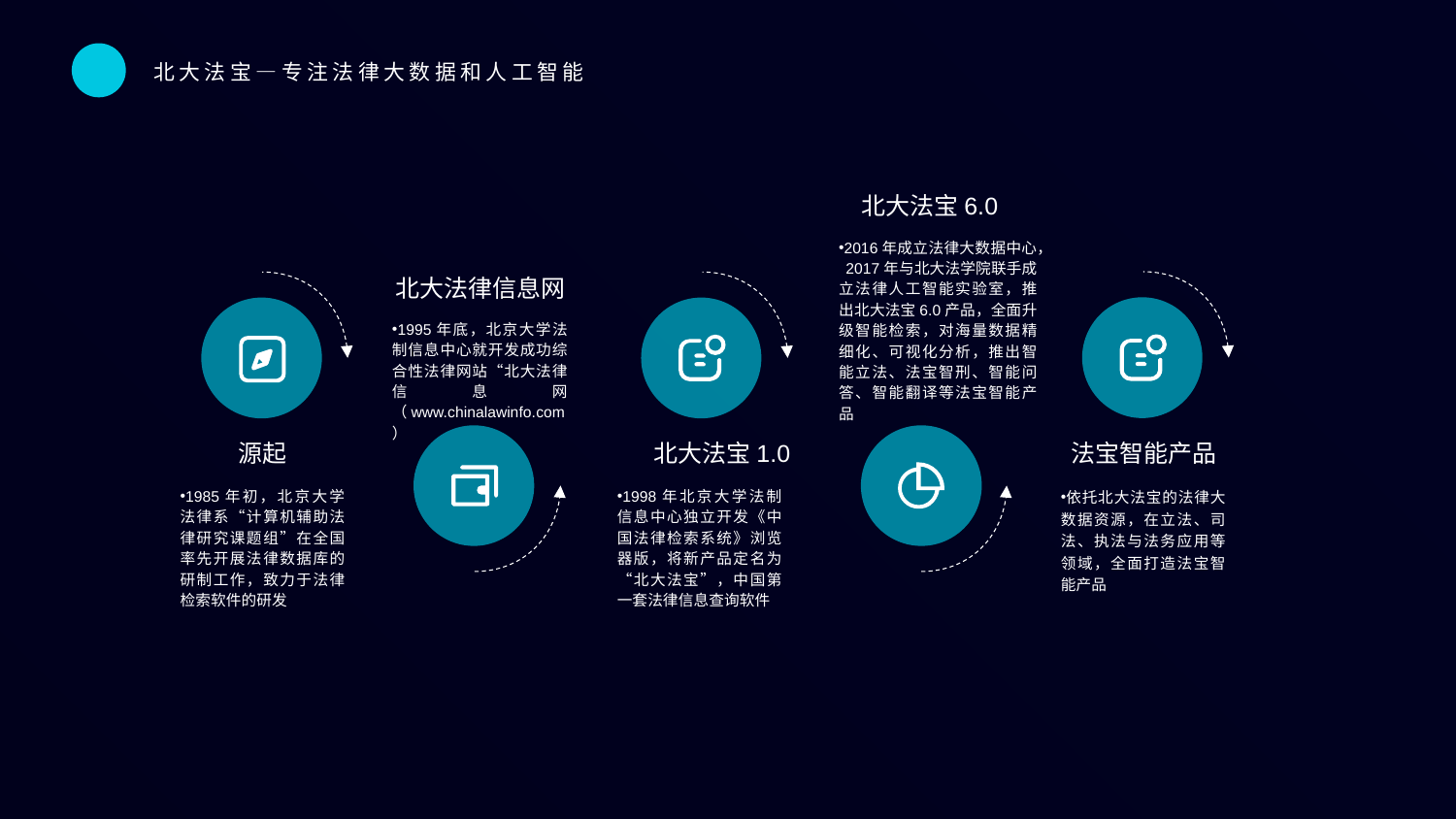

北大法宝—专注法律大数据和人工智能
北大法宝6.0

2016年成立法律大数据中心， 2017年与北大法学院联手成立法律人工智能实验室，推出北大法宝6.0产品，全面升级智能检索，对海量数据精细化、可视化分析，推出智能立法、法宝智刑、智能问答、智能翻译等法宝智能产品
北大法律信息网

1995年底，北京大学法制信息中心就开发成功综合性法律网站“北大法律信息网（www.chinalawinfo.com）

法宝智能产品
源起
北大法宝1.0

依托北大法宝的法律大数据资源，在立法、司法、执法与法务应用等领域，全面打造法宝智能产品
1985年初，北京大学法律系“计算机辅助法律研究课题组”在全国率先开展法律数据库的研制工作，致力于法律检索软件的研发
1998年北京大学法制信息中心独立开发《中国法律检索系统》浏览器版，将新产品定名为“北大法宝”，中国第一套法律信息查询软件